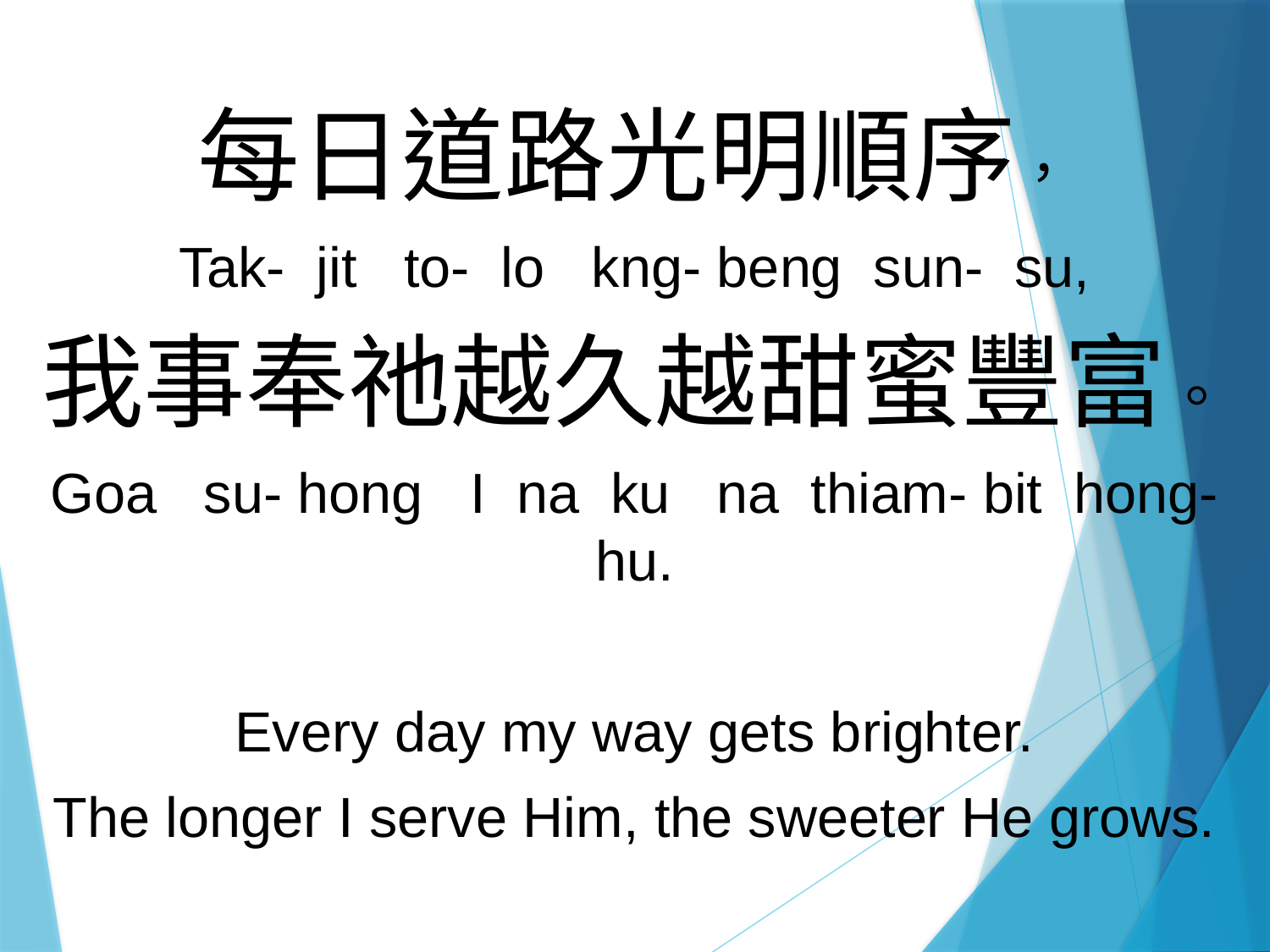

每日道路光明順序，
Tak-  jit   to-  lo   kng- beng  sun-  su,
我事奉祂越久越甜蜜豐富。
Goa   su- hong   I  na  ku   na  thiam- bit  hong- hu.

Every day my way gets brighter.
The longer I serve Him, the sweeter He grows.